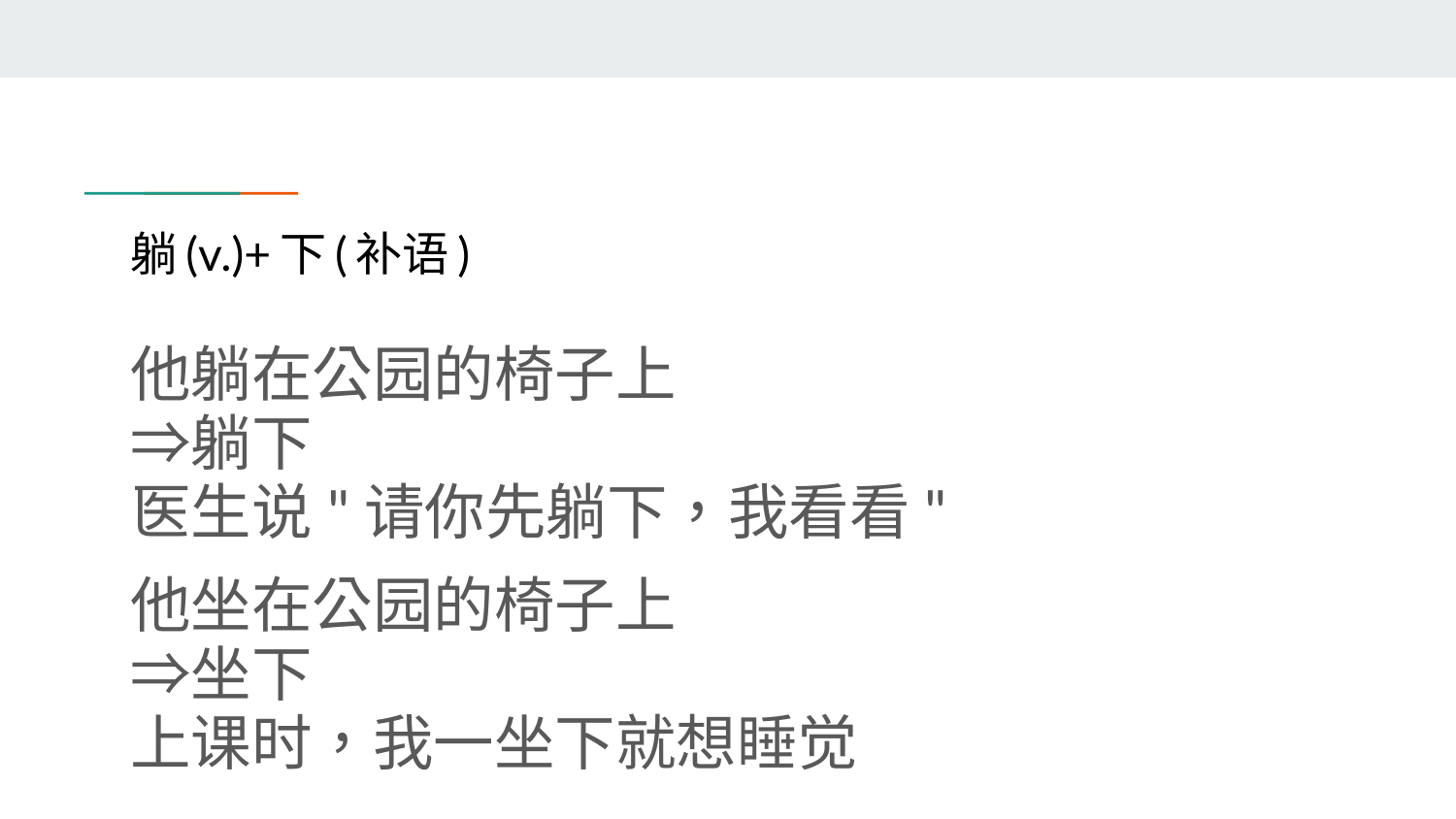

# 躺(v.)+下(补语)
他躺在公园的椅子上
⇒躺下
医生说"请你先躺下，我看看"
他坐在公园的椅子上
⇒坐下
上课时，我一坐下就想睡觉